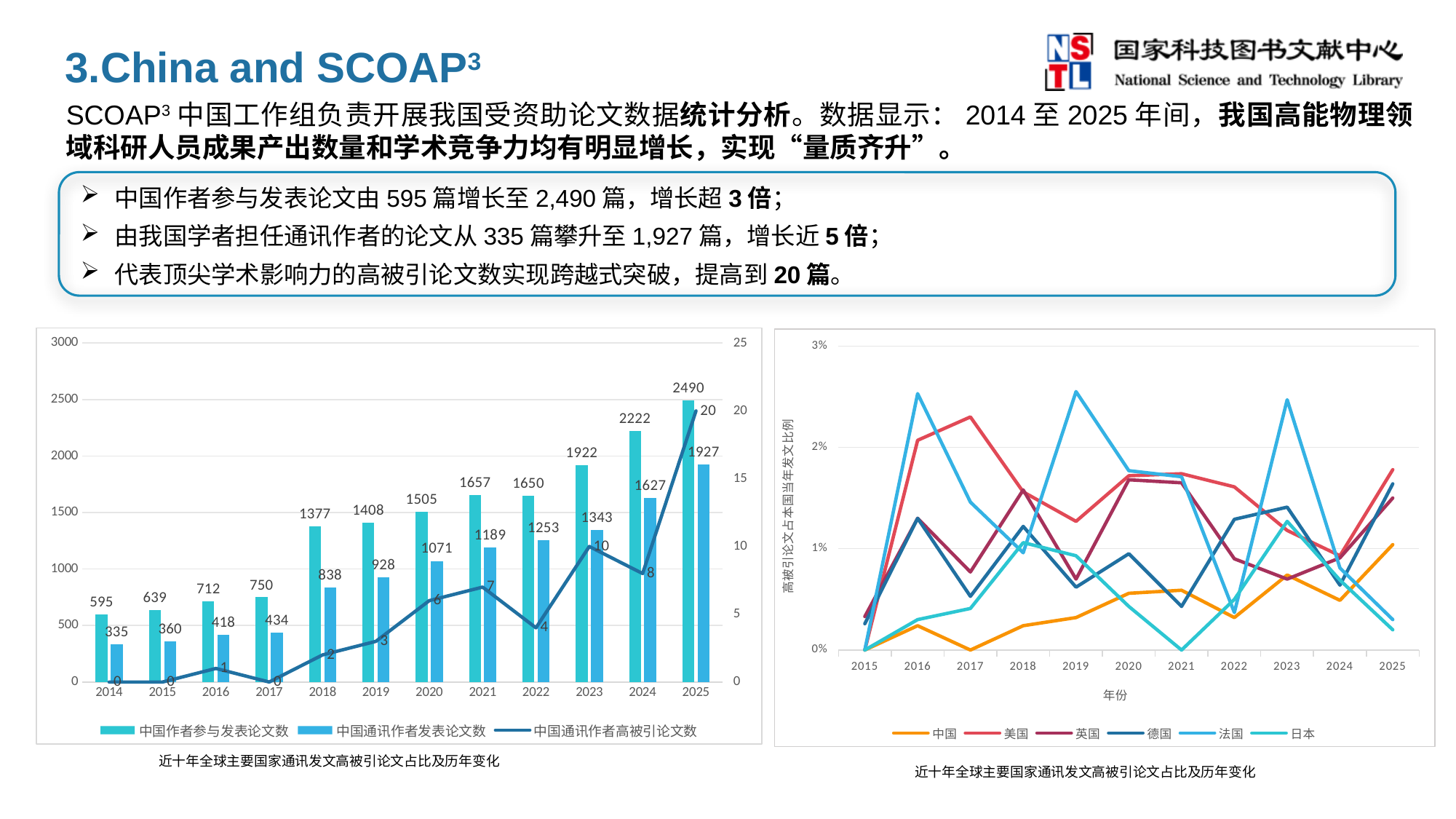

3.China and SCOAP3
SCOAP3中国工作组负责开展我国受资助论文数据统计分析。数据显示：2014至2025年间，我国高能物理领域科研人员成果产出数量和学术竞争力均有明显增长，实现“量质齐升”。

中国作者参与发表论文由595篇增长至2,490篇，增长超3倍；
由我国学者担任通讯作者的论文从335篇攀升至1,927篇，增长近5倍；
代表顶尖学术影响力的高被引论文数实现跨越式突破，提高到20篇。

### Chart

| Category | 中国作者参与发表论文数 | 中国通讯作者发表论文数 | 中国通讯作者高被引论文数 |
|---|---|---|---|
| 2014 | 595.0 | 335.0 | 0.0 |
| 2015 | 639.0 | 360.0 | 0.0 |
| 2016 | 712.0 | 418.0 | 1.0 |
| 2017 | 750.0 | 434.0 | 0.0 |
| 2018 | 1377.0 | 838.0 | 2.0 |
| 2019 | 1408.0 | 928.0 | 3.0 |
| 2020 | 1505.0 | 1071.0 | 6.0 |
| 2021 | 1657.0 | 1189.0 | 7.0 |
| 2022 | 1650.0 | 1253.0 | 4.0 |
| 2023 | 1922.0 | 1343.0 | 10.0 |
| 2024 | 2222.0 | 1627.0 | 8.0 |
| 2025 | 2490.0 | 1927.0 | 20.0 |

### Chart

| Category | 中国 | 美国 | 英国 | 德国 | 法国 | 日本 |
|---|---|---|---|---|---|---|
| 2015 | 0.0 | 0.0 | 0.0033 | 0.0026 | 0.0 | 0.0 |
| 2016 | 0.0024 | 0.0207 | 0.013 | 0.013 | 0.0253 | 0.003 |
| 2017 | 0.0 | 0.023 | 0.0077 | 0.0053 | 0.0146 | 0.0041 |
| 2018 | 0.0024 | 0.0156 | 0.0158 | 0.0122 | 0.0096 | 0.0106 |
| 2019 | 0.0032 | 0.0127 | 0.007 | 0.0062 | 0.0255 | 0.0093 |
| 2020 | 0.0056 | 0.0172 | 0.0168 | 0.0095 | 0.0177 | 0.0043 |
| 2021 | 0.0059 | 0.0174 | 0.0165 | 0.0043 | 0.0171 | 0.0 |
| 2022 | 0.0032 | 0.0161 | 0.009 | 0.0129 | 0.0037 | 0.005 |
| 2023 | 0.0074 | 0.0118 | 0.007 | 0.0141 | 0.0247 | 0.0127 |
| 2024 | 0.0049 | 0.0093 | 0.0091 | 0.0064 | 0.0081 | 0.0069 |
| 2025 | 0.0104 | 0.0178 | 0.015 | 0.0164 | 0.003 | 0.002 |
近十年全球主要国家通讯发文高被引论文占比及历年变化
近十年全球主要国家通讯发文高被引论文占比及历年变化